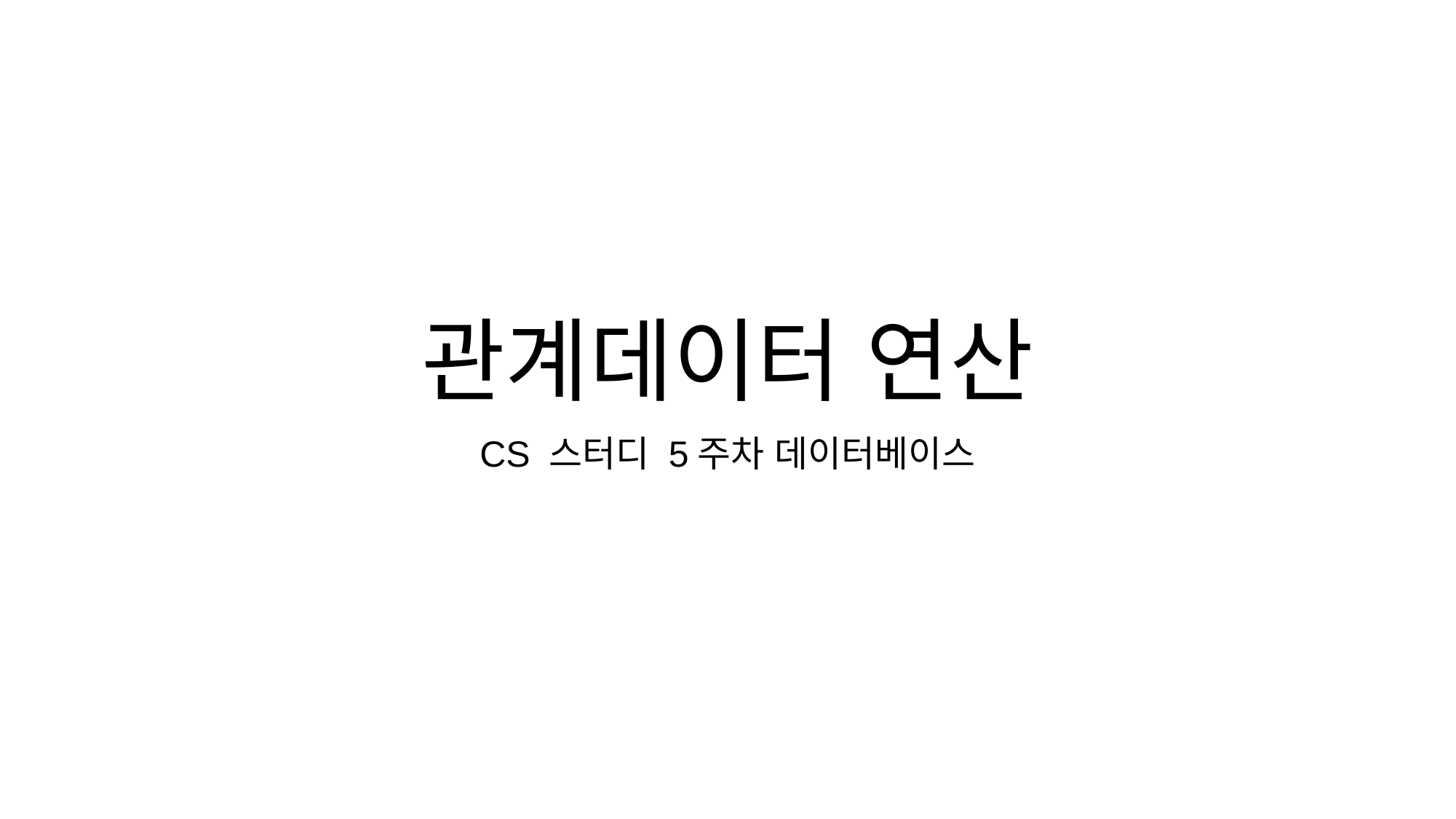

# 관계데이터 연산
CS 스터디 5주차 데이터베이스